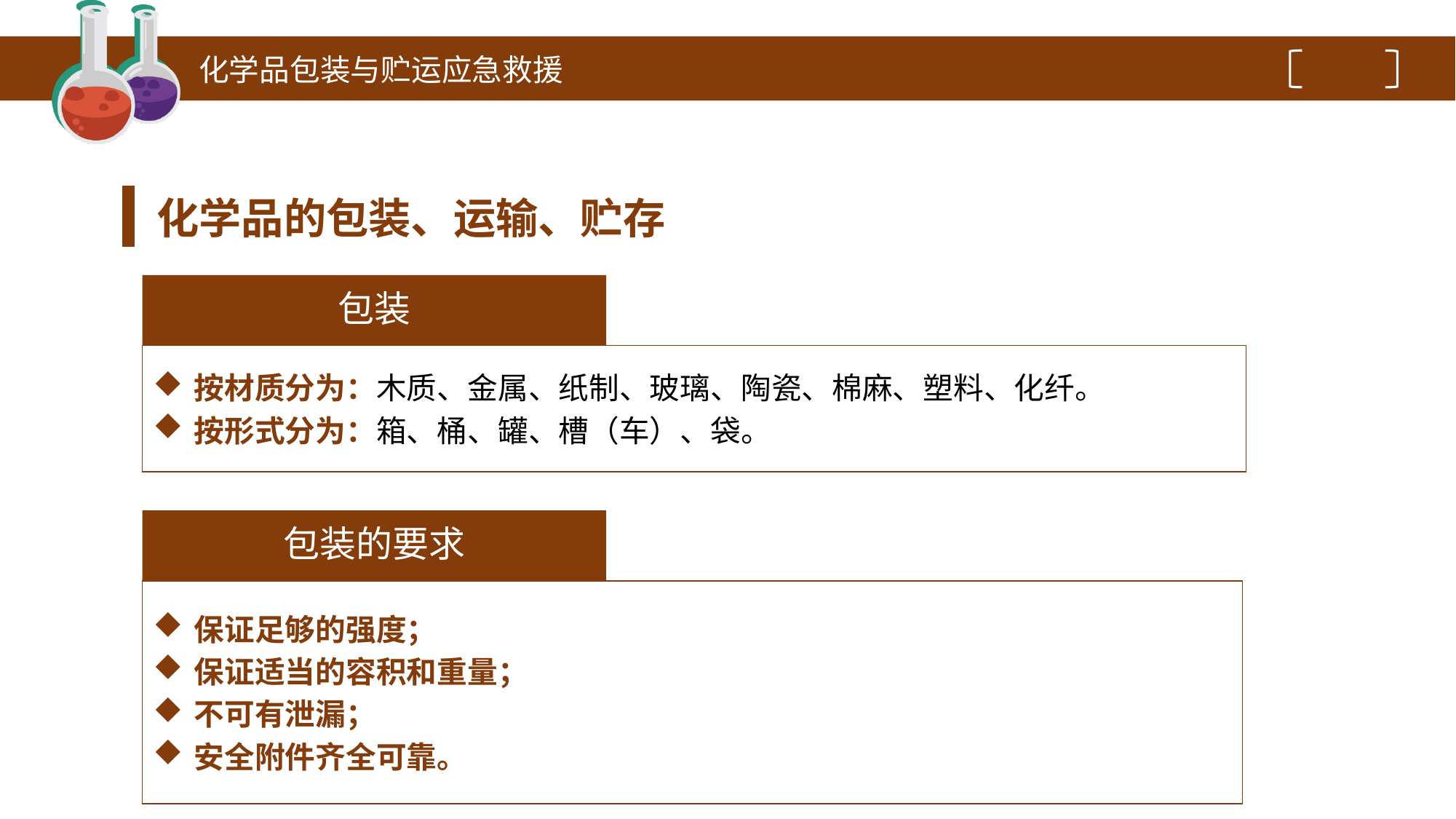

化学品包装与贮运应急救援
68

化学品的包装、运输、贮存
包装
按材质分为：木质、金属、纸制、玻璃、陶瓷、棉麻、塑料、化纤。
按形式分为：箱、桶、罐、槽（车）、袋。
包装的要求
保证足够的强度；
保证适当的容积和重量；
不可有泄漏；
安全附件齐全可靠。